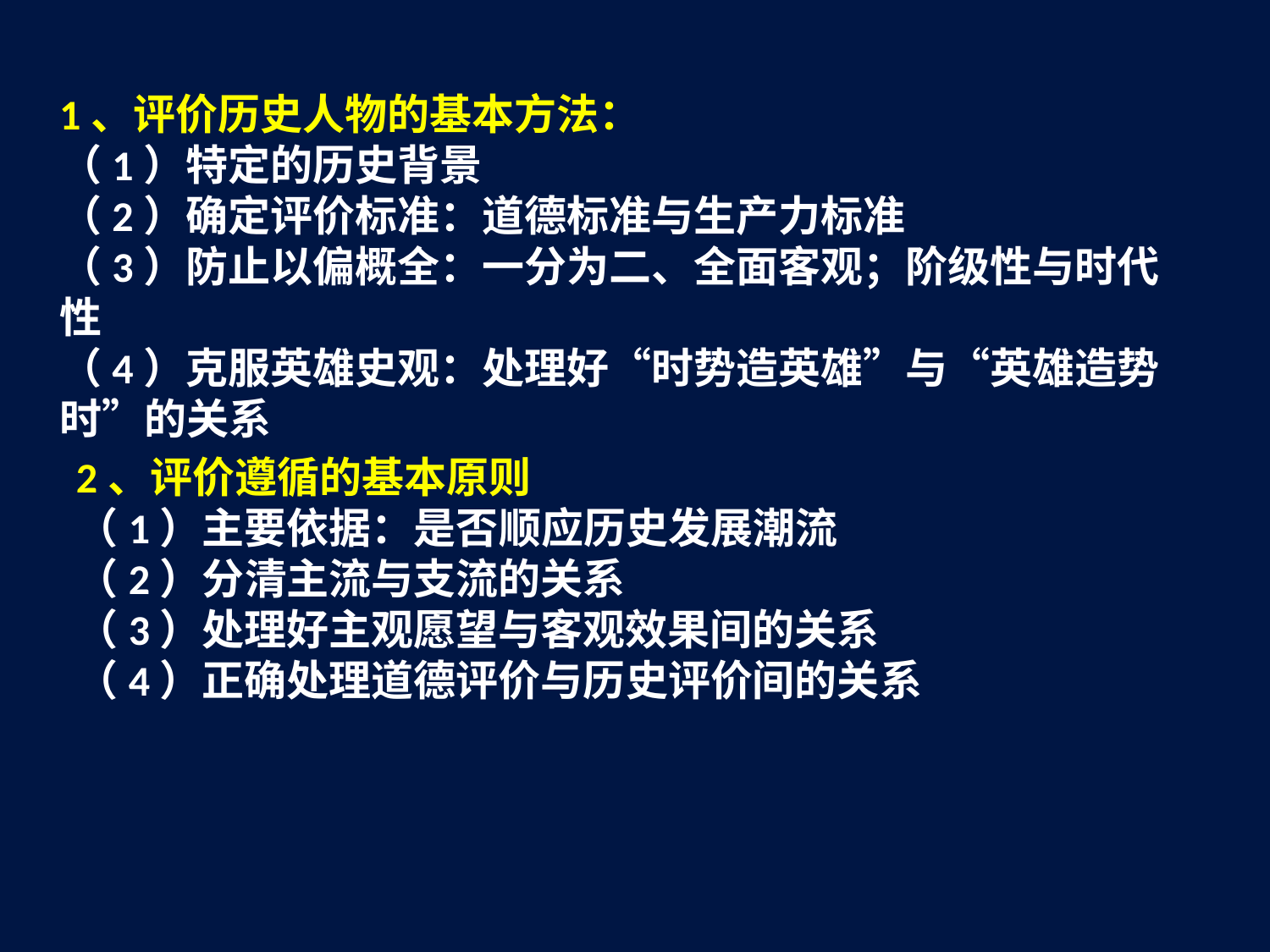

1、评价历史人物的基本方法：
（1）特定的历史背景
（2）确定评价标准：道德标准与生产力标准
（3）防止以偏概全：一分为二、全面客观；阶级性与时代性
（4）克服英雄史观：处理好“时势造英雄”与“英雄造势时”的关系
2、评价遵循的基本原则
（1）主要依据：是否顺应历史发展潮流
（2）分清主流与支流的关系
（3）处理好主观愿望与客观效果间的关系
（4）正确处理道德评价与历史评价间的关系